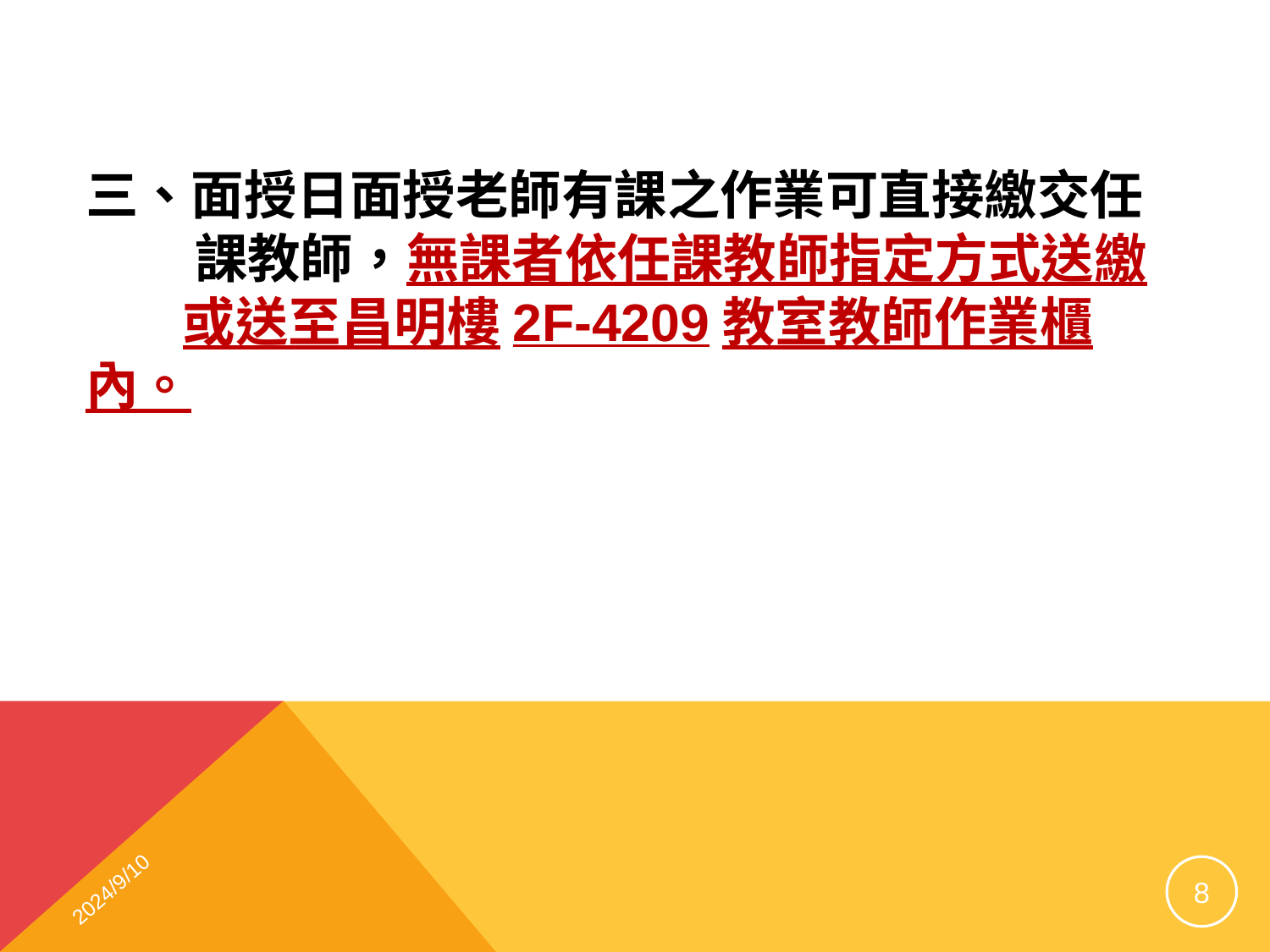

#
三、面授日面授老師有課之作業可直接繳交任
        課教師，無課者依任課教師指定方式送繳
       或送至昌明樓2F-4209教室教師作業櫃內。
2024/9/10
8